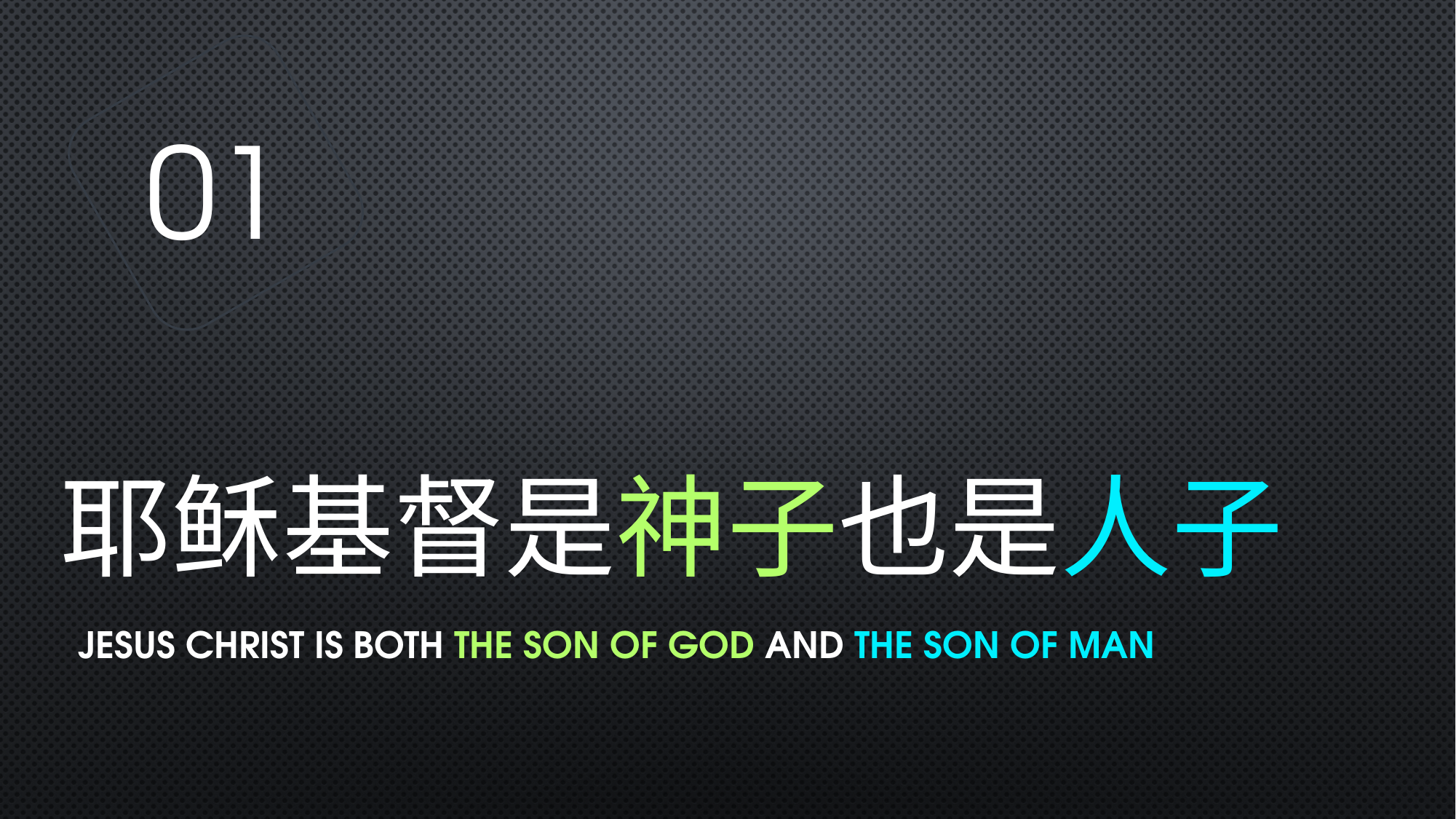

01
# 耶稣基督是神子也是人子
Jesus Christ Is Both the Son of God and the Son of Man